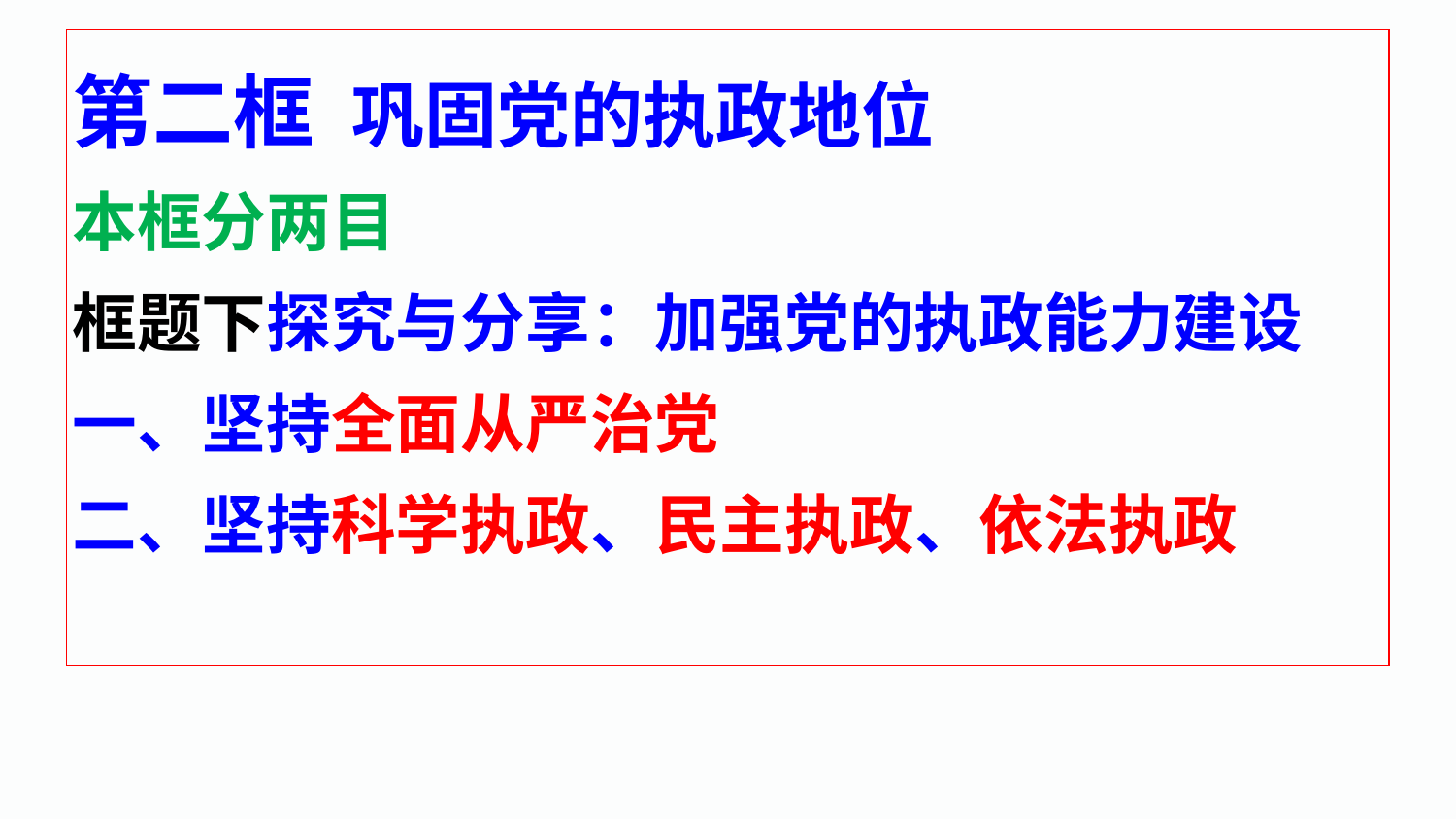

第二框  巩固党的执政地位
本框分两目
框题下探究与分享：加强党的执政能力建设
一、坚持全面从严治党
二、坚持科学执政、民主执政、依法执政